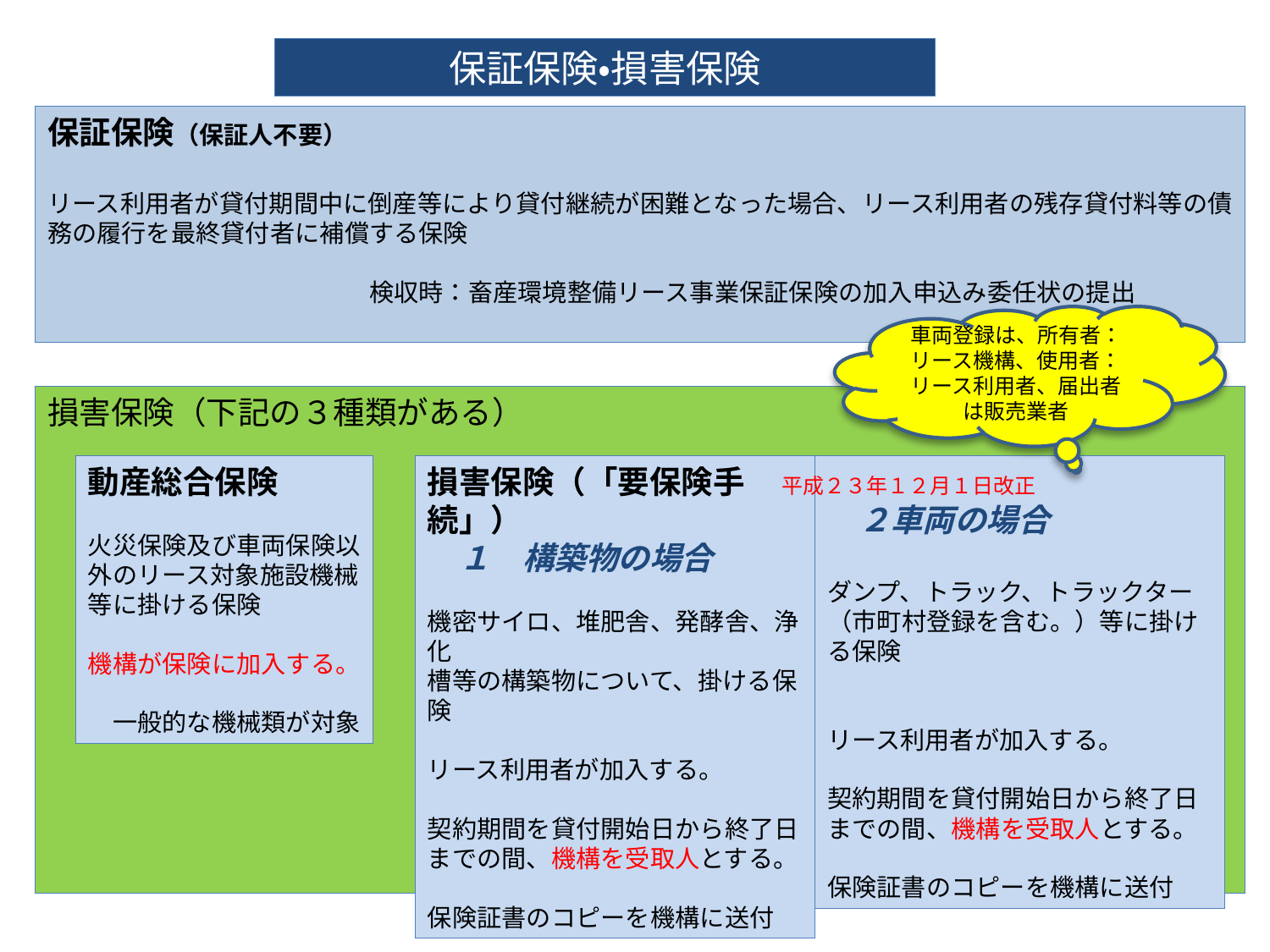

# 保証保険・損害保険
保証保険（保証人不要）

リース利用者が貸付期間中に倒産等により貸付継続が困難となった場合、リース利用者の残存貸付料等の債務の履行を最終貸付者に補償する保険

　　　　　　　　　　　　　検収時：畜産環境整備リース事業保証保険の加入申込み委任状の提出

車両登録は、所有者：リース機構、使用者：リース利用者、届出者は販売業者
損害保険（下記の３種類がある）

動産総合保険

火災保険及び車両保険以
外のリース対象施設機械
等に掛ける保険

機構が保険に加入する。

　一般的な機械類が対象
損害保険（「要保険手続」）
　１　構築物の場合

機密サイロ、堆肥舎、発酵舎、浄化
槽等の構築物について、掛ける保険

リース利用者が加入する。

契約期間を貸付開始日から終了日
までの間、機構を受取人とする。

保険証書のコピーを機構に送付

　２車両の場合

ダンプ、トラック、トラックター（市町村登録を含む。）等に掛ける保険

リース利用者が加入する。

契約期間を貸付開始日から終了日
までの間、機構を受取人とする。

保険証書のコピーを機構に送付
平成２３年１２月１日改正